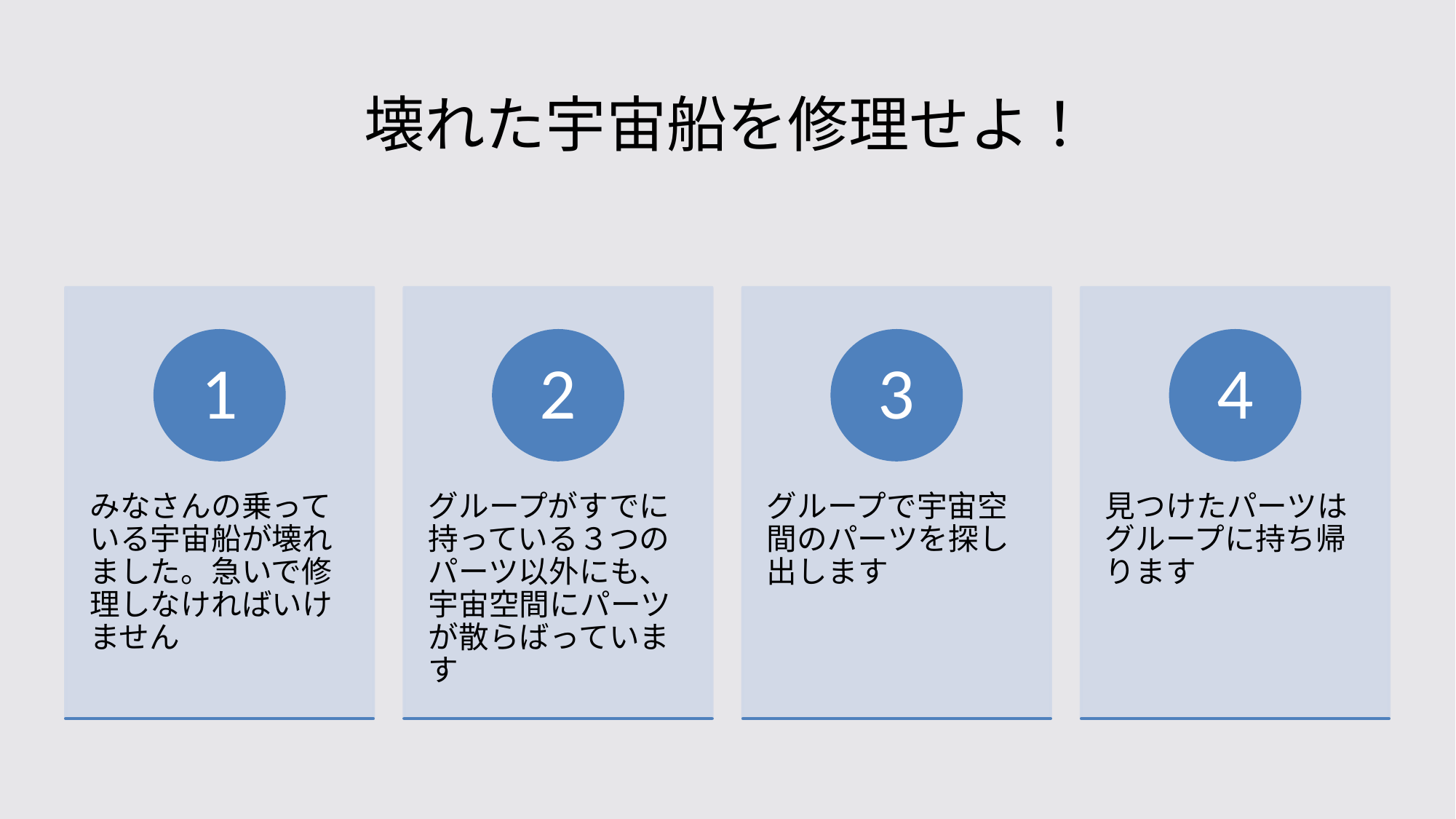

# 壊れた宇宙船を修理せよ！
みなさんの乗っている宇宙船が壊れました。急いで修理しなければいけません
1
グループがすでに持っている３つのパーツ以外にも、宇宙空間にパーツが散らばっています
2
グループで宇宙空間のパーツを探し出します
3
見つけたパーツはグループに持ち帰ります
4